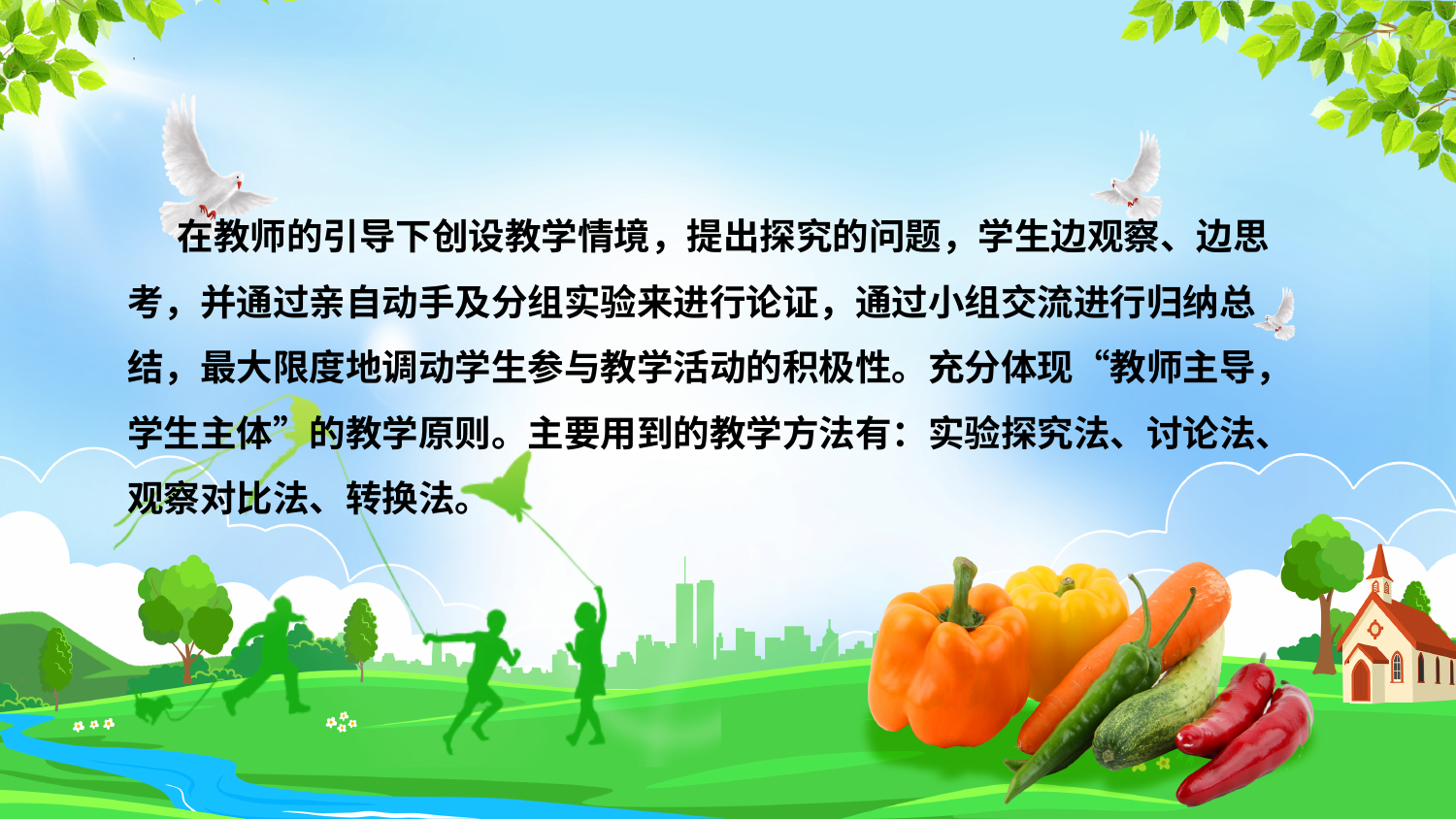

在教师的引导下创设教学情境，提出探究的问题，学生边观察、边思考，并通过亲自动手及分组实验来进行论证，通过小组交流进行归纳总结，最大限度地调动学生参与教学活动的积极性。充分体现“教师主导，学生主体”的教学原则。主要用到的教学方法有：实验探究法、讨论法、观察对比法、转换法。